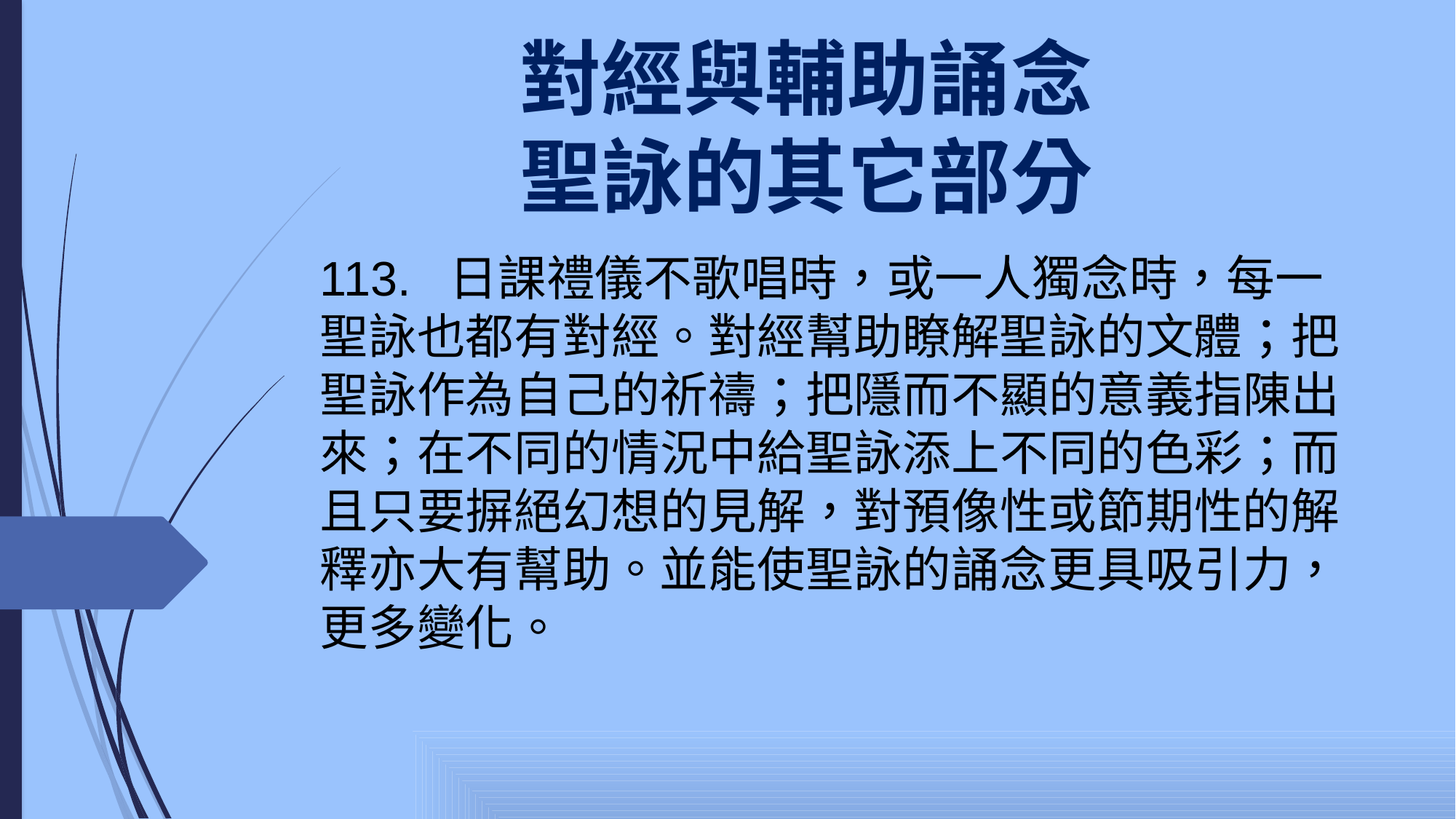

# 對經與輔助誦念 聖詠的其它部分
113.  日課禮儀不歌唱時，或一人獨念時，每一聖詠也都有對經。對經幫助瞭解聖詠的文體；把聖詠作為自己的祈禱；把隱而不顯的意義指陳出來；在不同的情況中給聖詠添上不同的色彩；而且只要摒絕幻想的見解，對預像性或節期性的解釋亦大有幫助。並能使聖詠的誦念更具吸引力，更多變化。